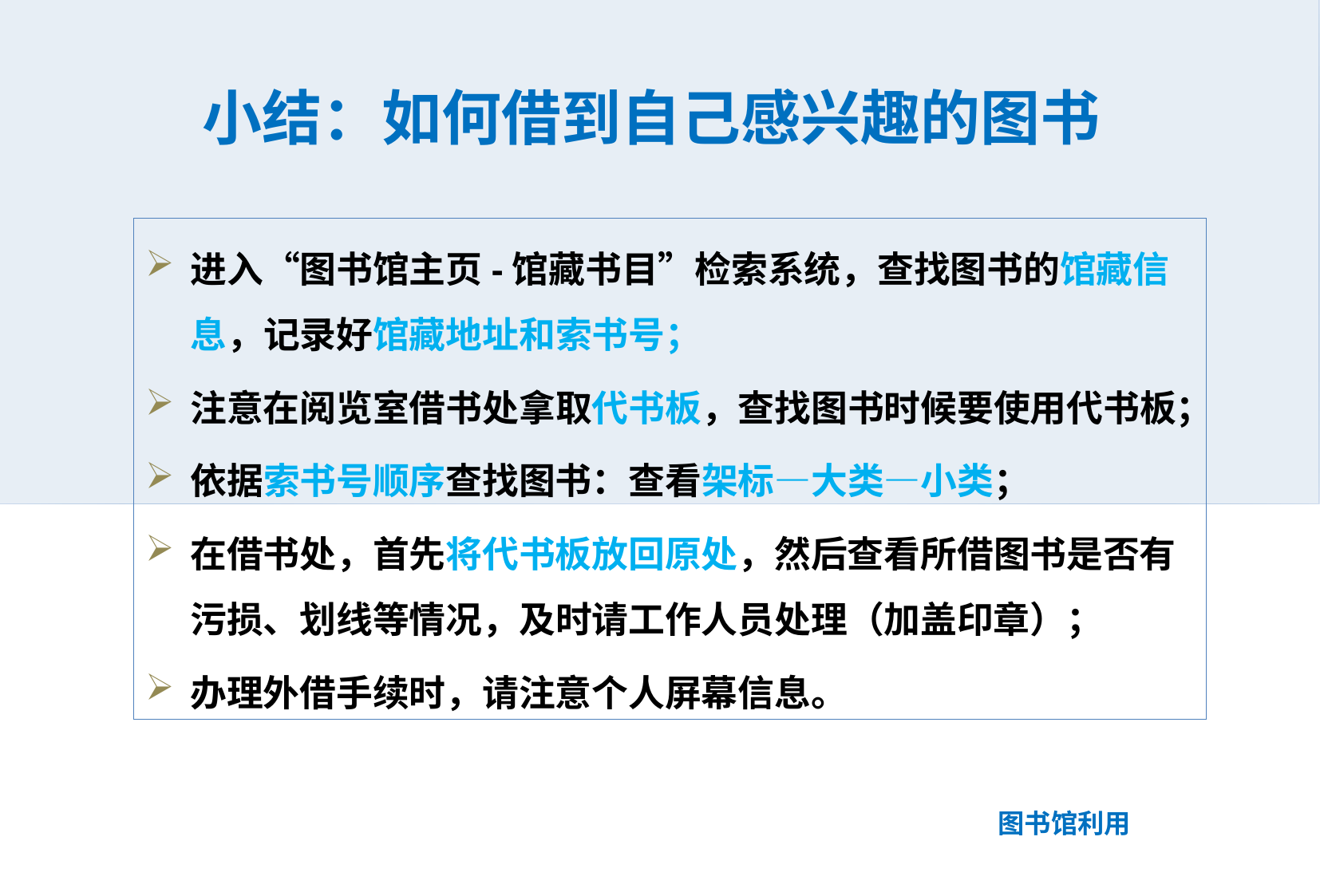

小结：如何借到自己感兴趣的图书

进入“图书馆主页-馆藏书目”检索系统，查找图书的馆藏信息，记录好馆藏地址和索书号；
注意在阅览室借书处拿取代书板，查找图书时候要使用代书板；
依据索书号顺序查找图书：查看架标—大类—小类；
在借书处，首先将代书板放回原处，然后查看所借图书是否有污损、划线等情况，及时请工作人员处理（加盖印章）；
办理外借手续时，请注意个人屏幕信息。

图书馆利用